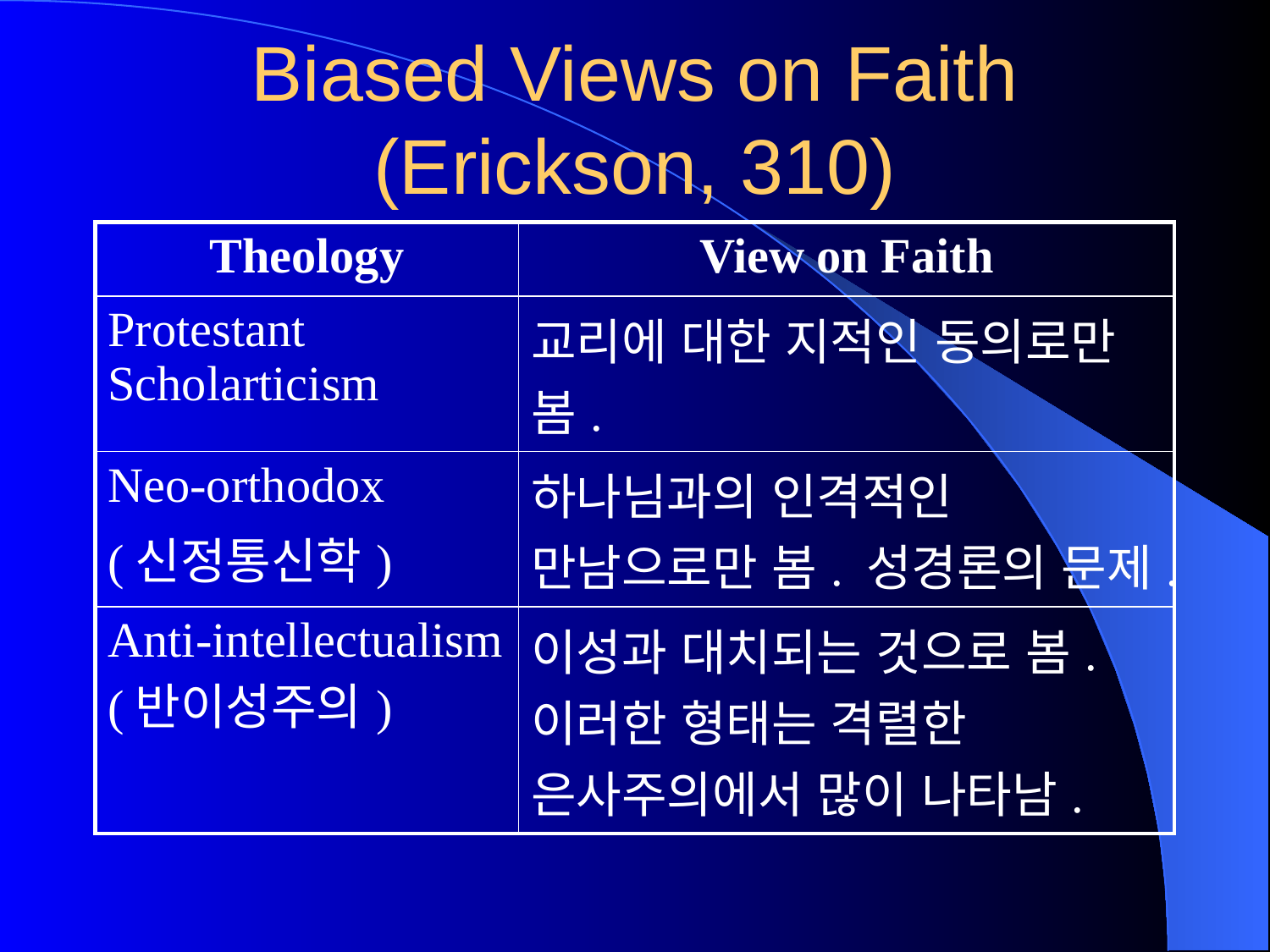

# Biased Views on Faith (Erickson, 310)
| Theology | View on Faith |
| --- | --- |
| Protestant Scholarticism | 교리에 대한 지적인 동의로만 봄. |
| Neo-orthodox (신정통신학) | 하나님과의 인격적인 만남으로만 봄. 성경론의 문제. |
| Anti-intellectualism (반이성주의) | 이성과 대치되는 것으로 봄. 이러한 형태는 격렬한 은사주의에서 많이 나타남. |